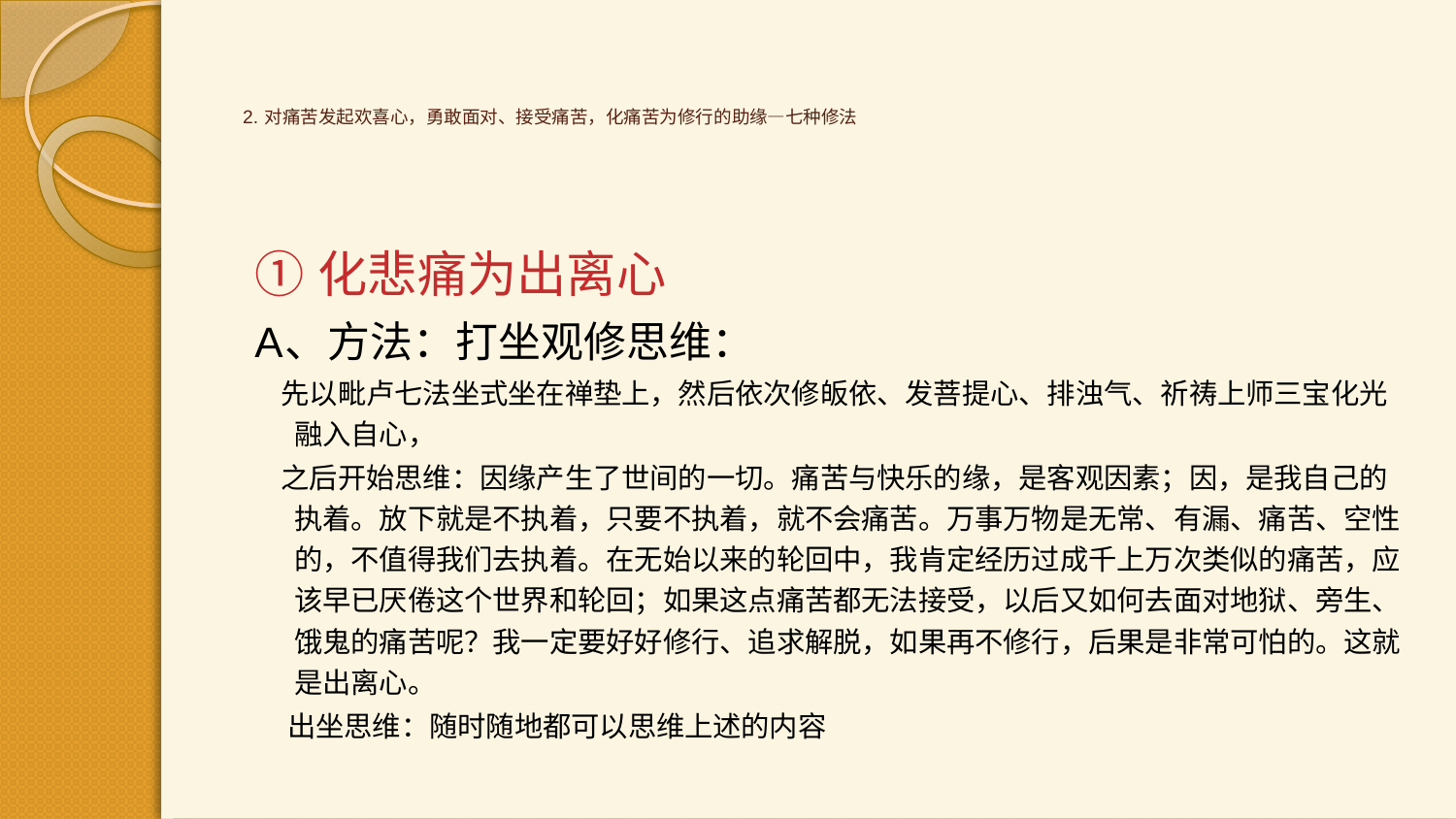

# 2. 对痛苦发起欢喜心，勇敢面对、接受痛苦，化痛苦为修行的助缘—七种修法

① 化悲痛为出离心
A、方法：打坐观修思维：
    先以毗卢七法坐式坐在禅垫上，然后依次修皈依、发菩提心、排浊气、祈祷上师三宝化光融入自心，
    之后开始思维：因缘产生了世间的一切。痛苦与快乐的缘，是客观因素；因，是我自己的执着。放下就是不执着，只要不执着，就不会痛苦。万事万物是无常、有漏、痛苦、空性的，不值得我们去执着。在无始以来的轮回中，我肯定经历过成千上万次类似的痛苦，应该早已厌倦这个世界和轮回；如果这点痛苦都无法接受，以后又如何去面对地狱、旁生、饿鬼的痛苦呢？我一定要好好修行、追求解脱，如果再不修行，后果是非常可怕的。这就是出离心。
     出坐思维：随时随地都可以思维上述的内容